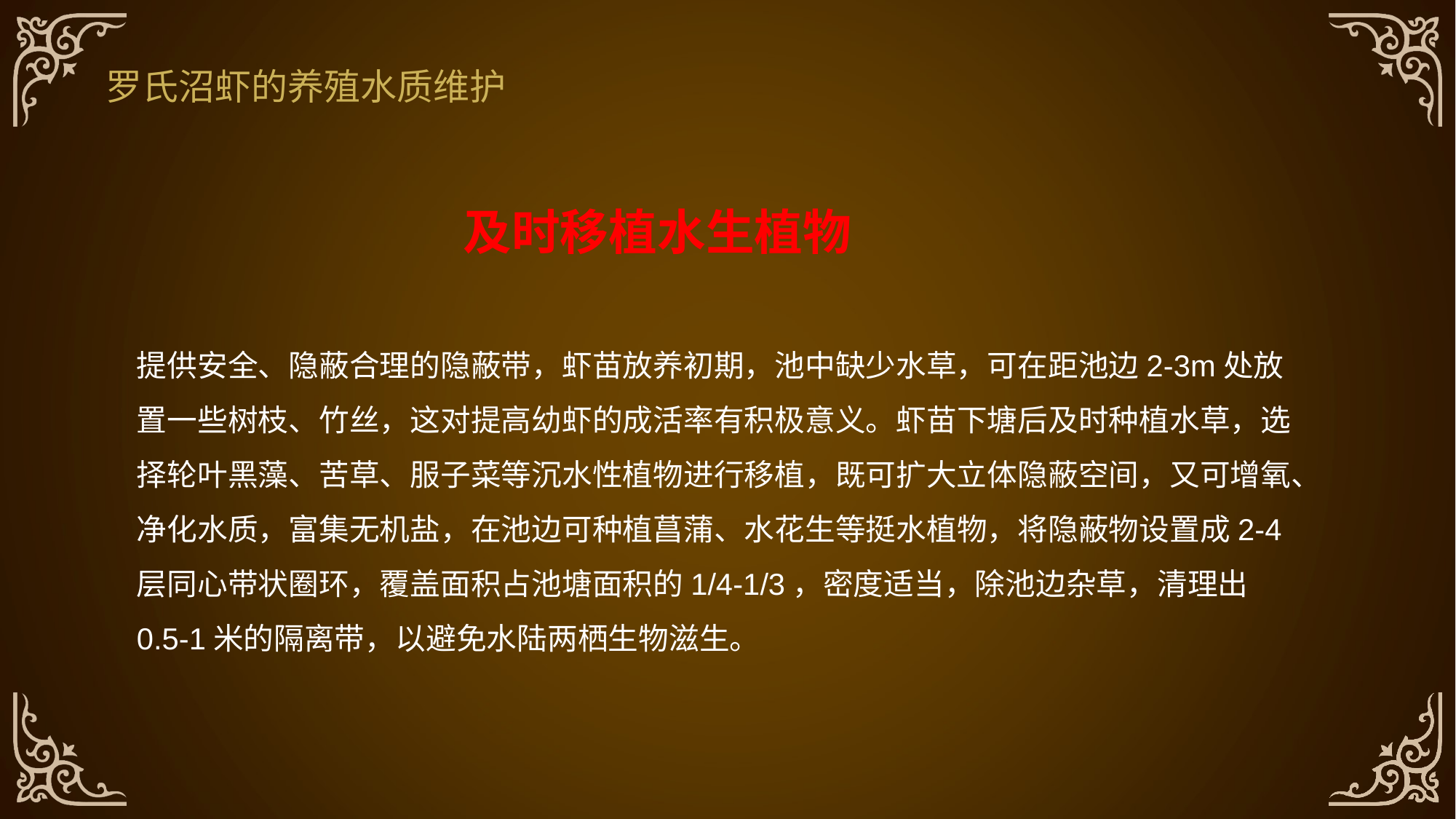

罗氏沼虾的养殖水质维护
及时移植水生植物
提供安全、隐蔽合理的隐蔽带，虾苗放养初期，池中缺少水草，可在距池边2-3m处放置一些树枝、竹丝，这对提高幼虾的成活率有积极意义。虾苗下塘后及时种植水草，选择轮叶黑藻、苦草、服子菜等沉水性植物进行移植，既可扩大立体隐蔽空间，又可增氧、净化水质，富集无机盐，在池边可种植菖蒲、水花生等挺水植物，将隐蔽物设置成2-4层同心带状圈环，覆盖面积占池塘面积的1/4-1/3，密度适当，除池边杂草，清理出0.5-1米的隔离带，以避免水陆两栖生物滋生。